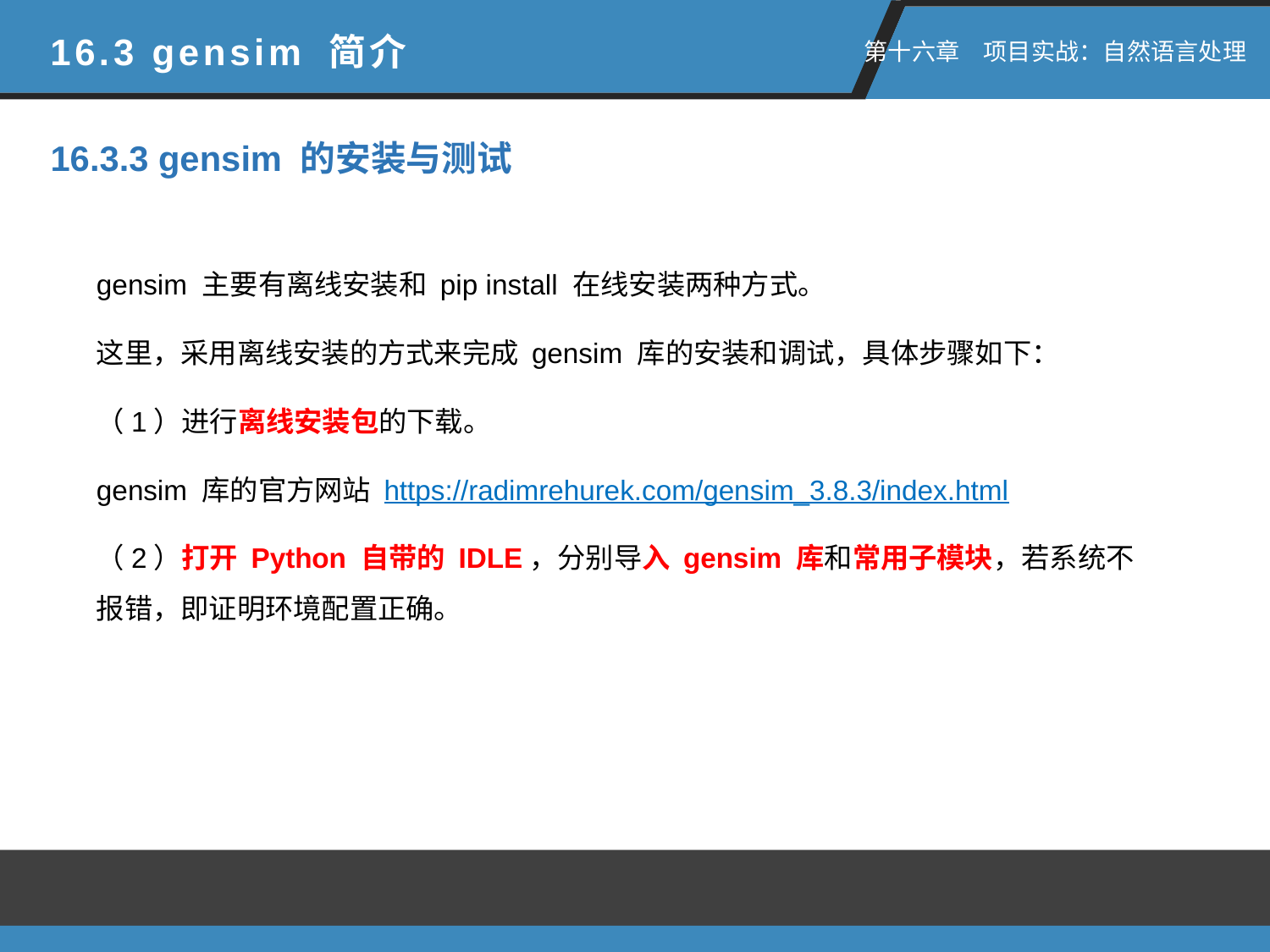

16.3 gensim 简介
  第十六章　项目实战：自然语言处理
16.3.3 gensim 的安装与测试
gensim 主要有离线安装和 pip install 在线安装两种方式。
这里，采用离线安装的方式来完成 gensim 库的安装和调试，具体步骤如下：
（1）进行离线安装包的下载。
gensim 库的官方网站 https://radimrehurek.com/gensim_3.8.3/index.html
（2）打开 Python 自带的 IDLE，分别导入 gensim 库和常用子模块，若系统不报错，即证明环境配置正确。